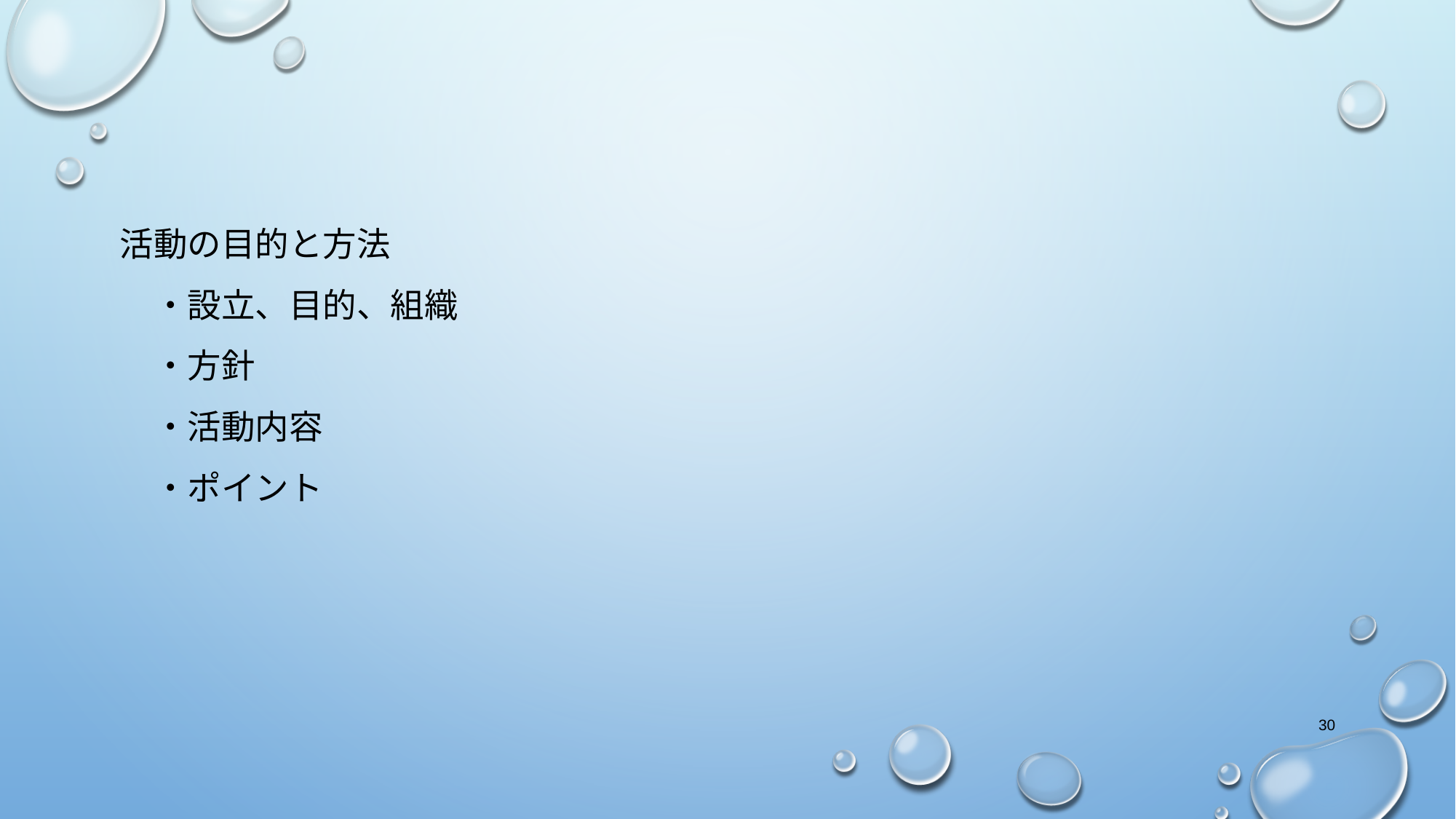

# 活動の目的と方法 　・設立、目的、組織 　・方針 　・活動内容 　・ポイント
30